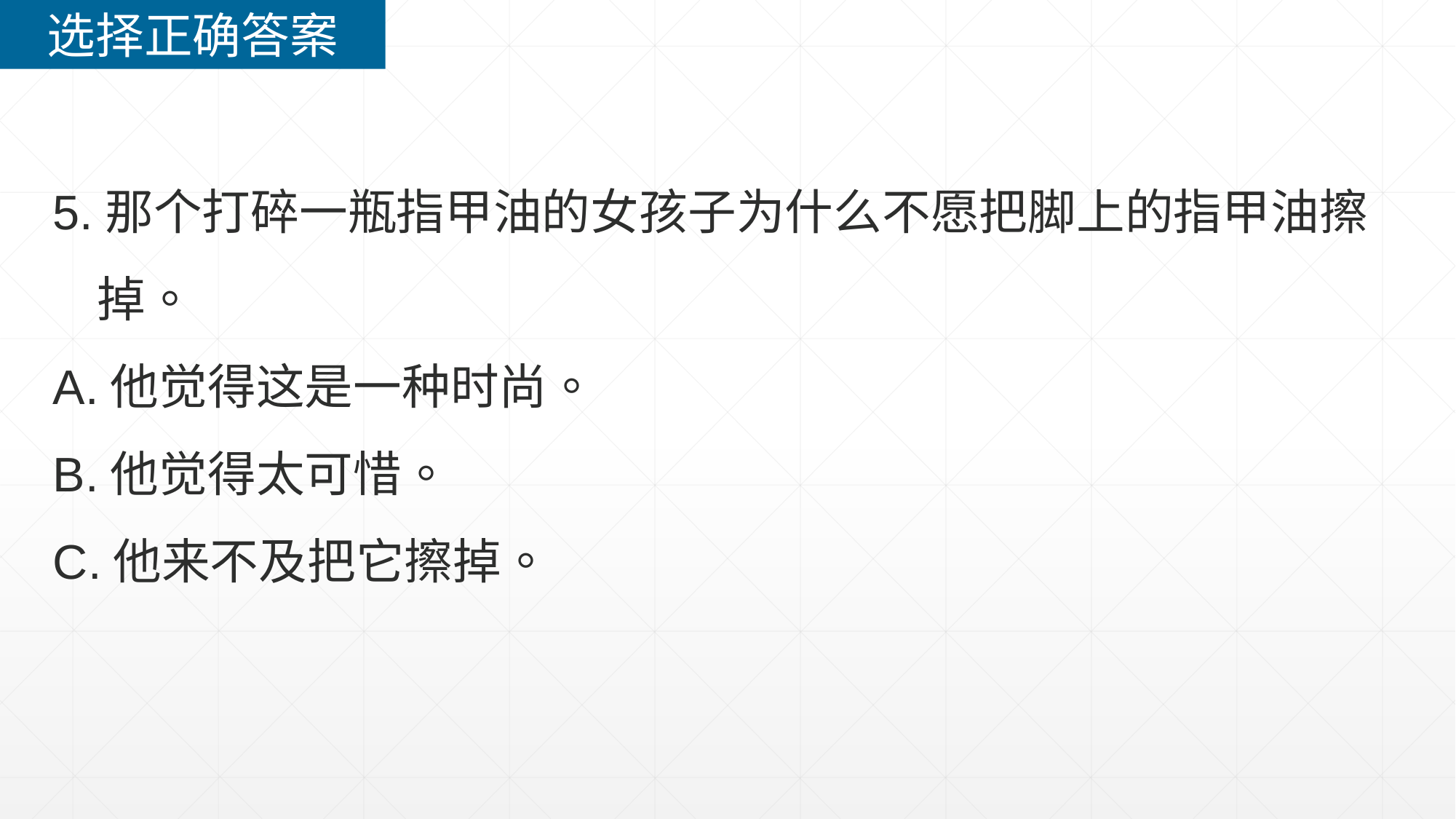

选择正确答案
5.那个打碎一瓶指甲油的女孩子为什么不愿把脚上的指甲油擦
   掉。
A.他觉得这是一种时尚。
B.他觉得太可惜。
C.他来不及把它擦掉。